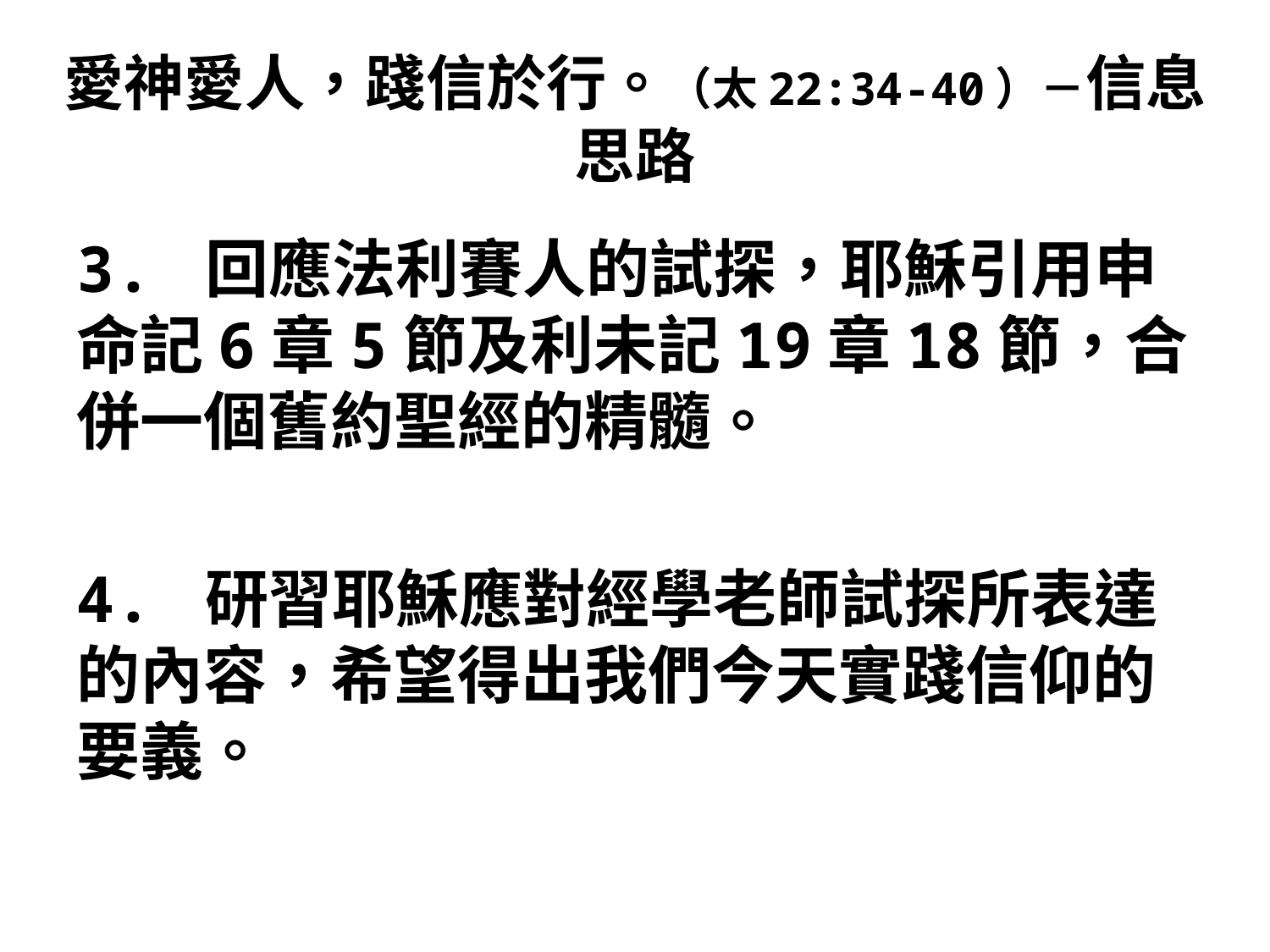

# 愛神愛人，踐信於行。（太22:34-40）－信息思路
3. 回應法利賽人的試探，耶穌引用申命記6章5節及利未記19章18節，合併一個舊約聖經的精髓。

4. 研習耶穌應對經學老師試探所表達的內容，希望得出我們今天實踐信仰的要義。